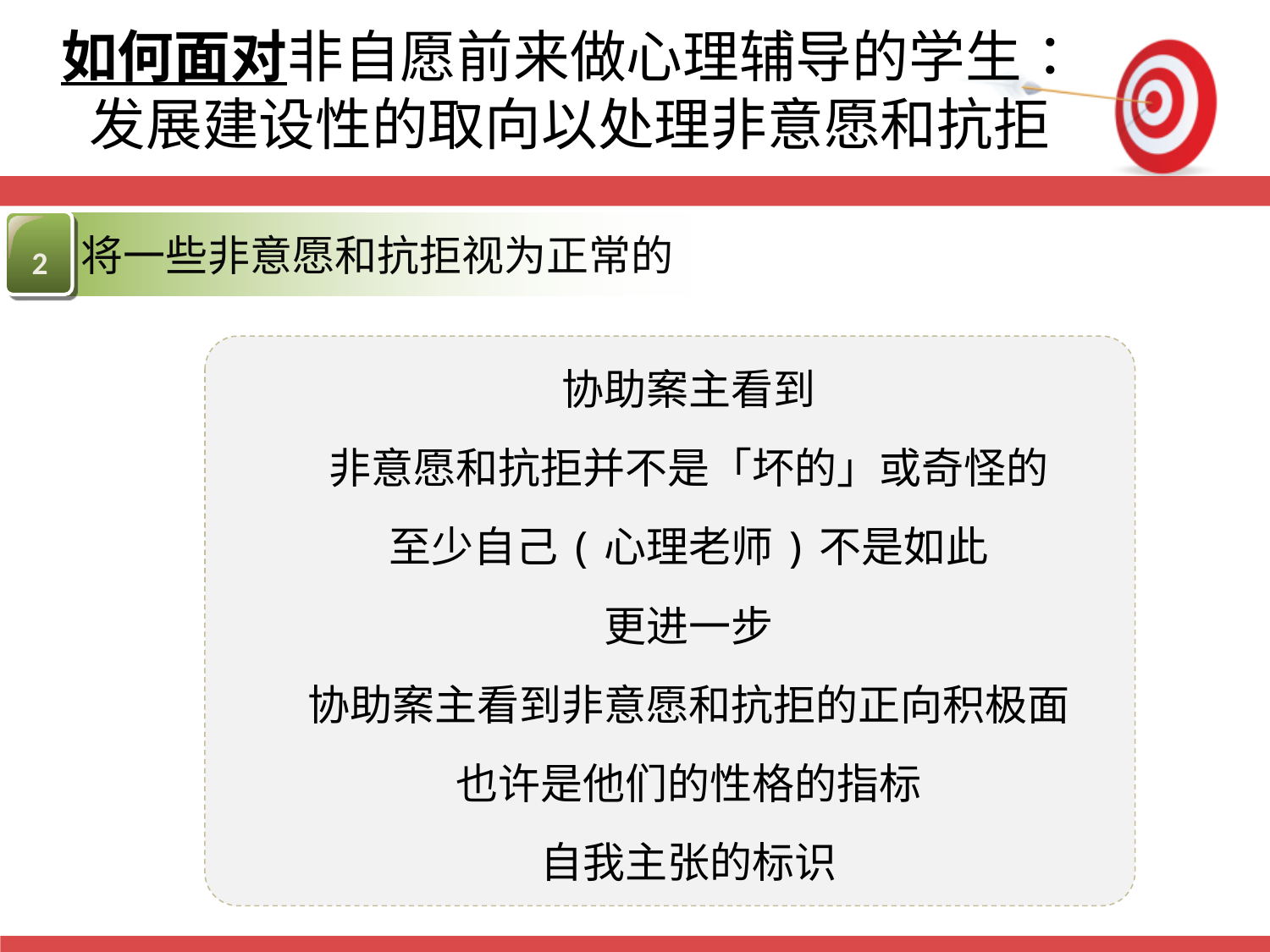

# 如何面对非自愿前来做心理辅导的学生： 发展建设性的取向以处理非意愿和抗拒

将一些非意愿和抗拒视为正常的
2

协助案主看到
非意愿和抗拒并不是「坏的」或奇怪的
至少自己(心理老师)不是如此
更进一步
协助案主看到非意愿和抗拒的正向积极面
也许是他们的性格的指标
自我主张的标识